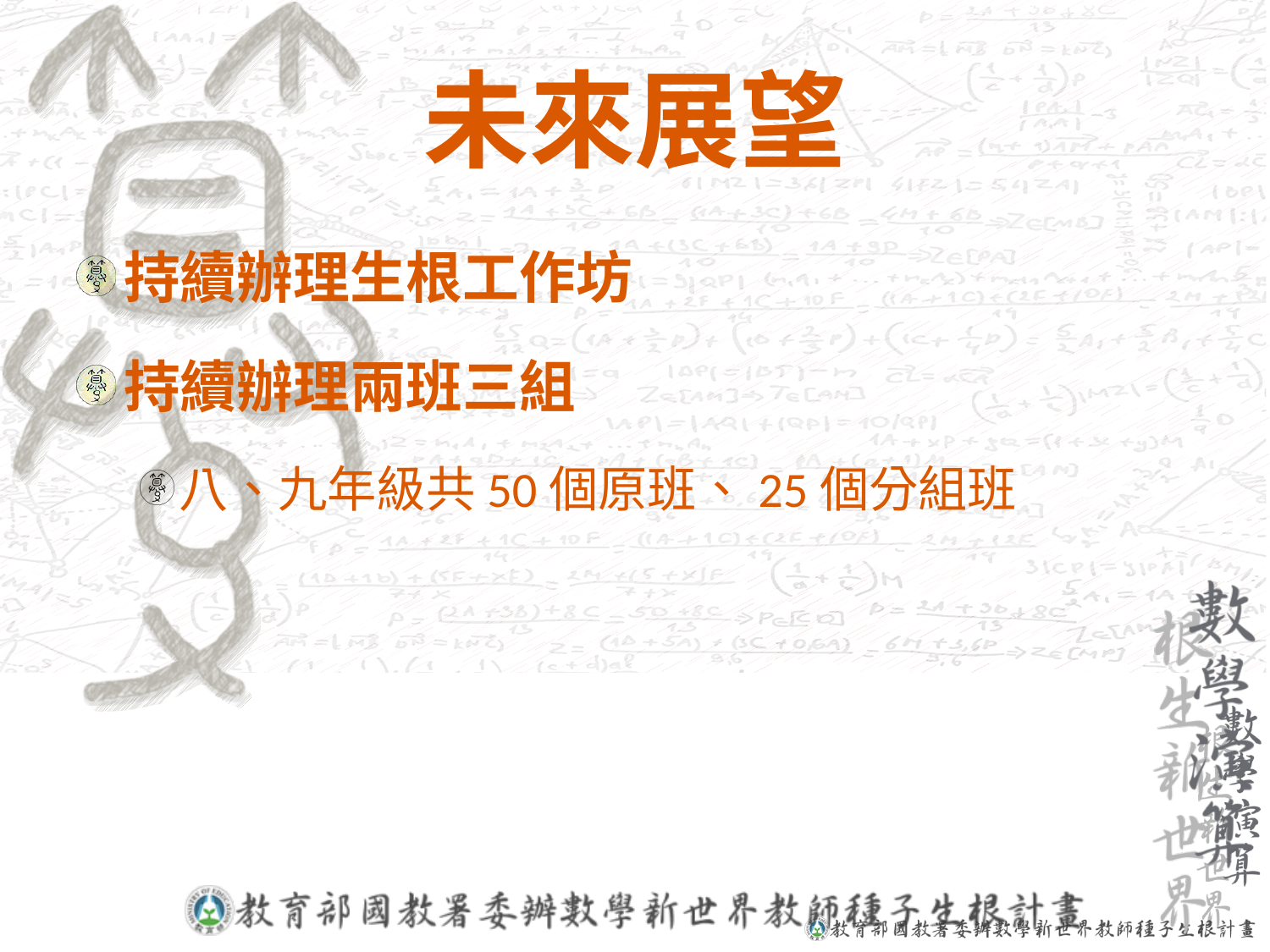

未來展望
持續辦理生根工作坊
持續辦理兩班三組
八、九年級共50個原班、25個分組班